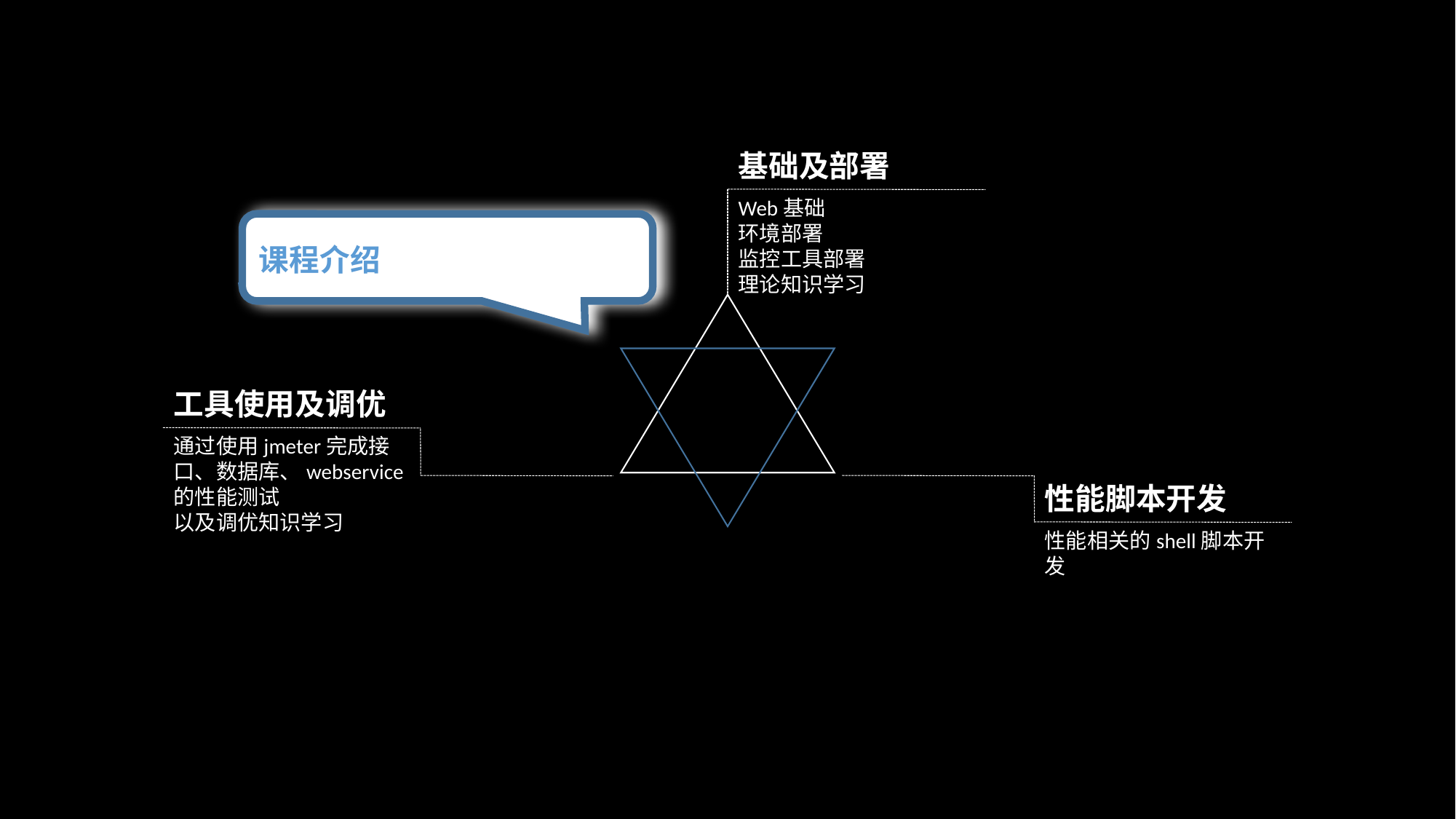

基础及部署
Web基础
环境部署
监控工具部署
理论知识学习

课程介绍

工具使用及调优
通过使用jmeter完成接口、数据库、webservice的性能测试
以及调优知识学习
性能脚本开发
性能相关的shell脚本开发